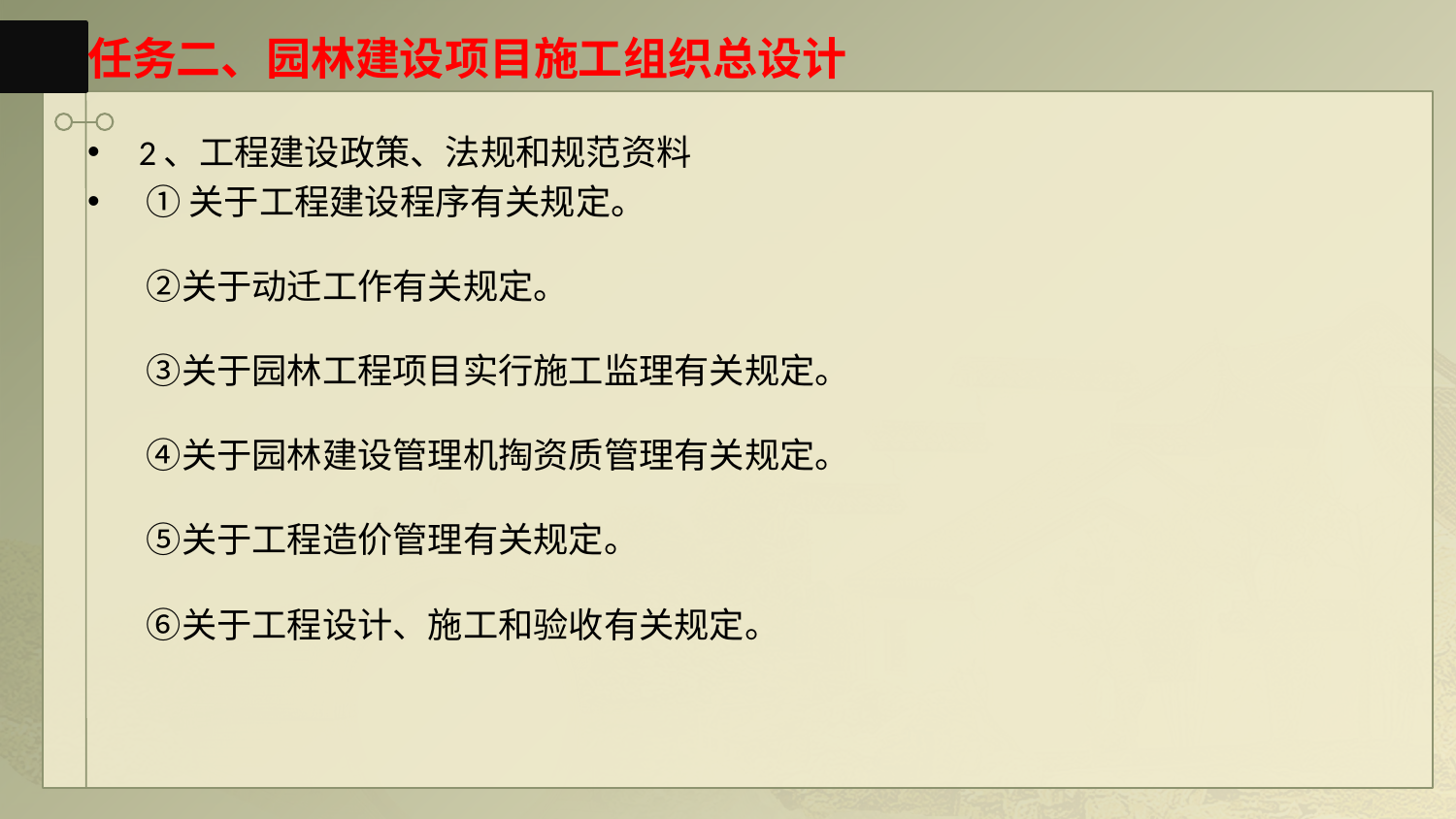

# 任务二、园林建设项目施工组织总设计
2、工程建设政策、法规和规范资料
 ①关于工程建设程序有关规定。 
 ②关于动迁工作有关规定。 
 ③关于园林工程项目实行施工监理有关规定。 
 ④关于园林建设管理机掏资质管理有关规定。 
 ⑤关于工程造价管理有关规定。 
 ⑥关于工程设计、施工和验收有关规定。